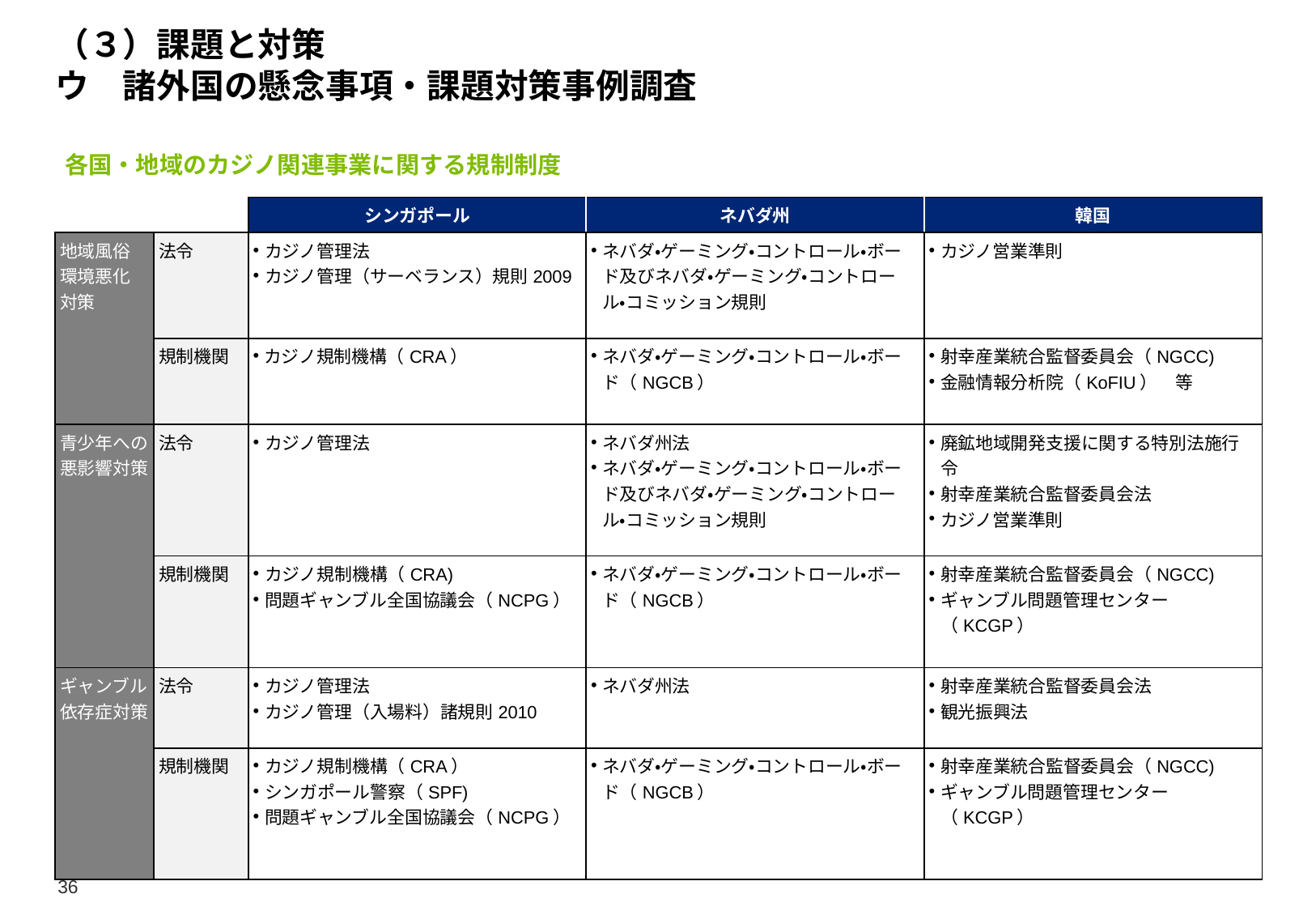

# （３）課題と対策 ウ　諸外国の懸念事項・課題対策事例調査
各国・地域のカジノ関連事業に関する規制制度
|  |  | シンガポール | ネバダ州 | 韓国 |
| --- | --- | --- | --- | --- |
| 地域風俗 環境悪化 対策 | 法令 | カジノ管理法 カジノ管理（サーベランス）規則2009 | ネバダ・ゲーミング・コントロール・ボード及びネバダ・ゲーミング・コントロール・コミッション規則 | カジノ営業準則 |
|  | 規制機関 | カジノ規制機構（CRA） | ネバダ・ゲーミング・コントロール・ボード（NGCB） | 射幸産業統合監督委員会（NGCC)　 金融情報分析院（KoFIU）　等 |
| 青少年への悪影響対策 | 法令 | カジノ管理法 | ネバダ州法 ネバダ・ゲーミング・コントロール・ボード及びネバダ・ゲーミング・コントロール・コミッション規則 | 廃鉱地域開発支援に関する特別法施行令 射幸産業統合監督委員会法　 カジノ営業準則 |
|  | 規制機関 | カジノ規制機構（CRA) 問題ギャンブル全国協議会（NCPG） | ネバダ・ゲーミング・コントロール・ボード（NGCB） | 射幸産業統合監督委員会（NGCC)　 ギャンブル問題管理センター（KCGP） |
| ギャンブル依存症対策 | 法令 | カジノ管理法 カジノ管理（入場料）諸規則2010 | ネバダ州法 | 射幸産業統合監督委員会法 観光振興法 |
|  | 規制機関 | カジノ規制機構（CRA） シンガポール警察（SPF) 問題ギャンブル全国協議会（NCPG） | ネバダ・ゲーミング・コントロール・ボード（NGCB） | 射幸産業統合監督委員会（NGCC) ギャンブル問題管理センター（KCGP） |
36